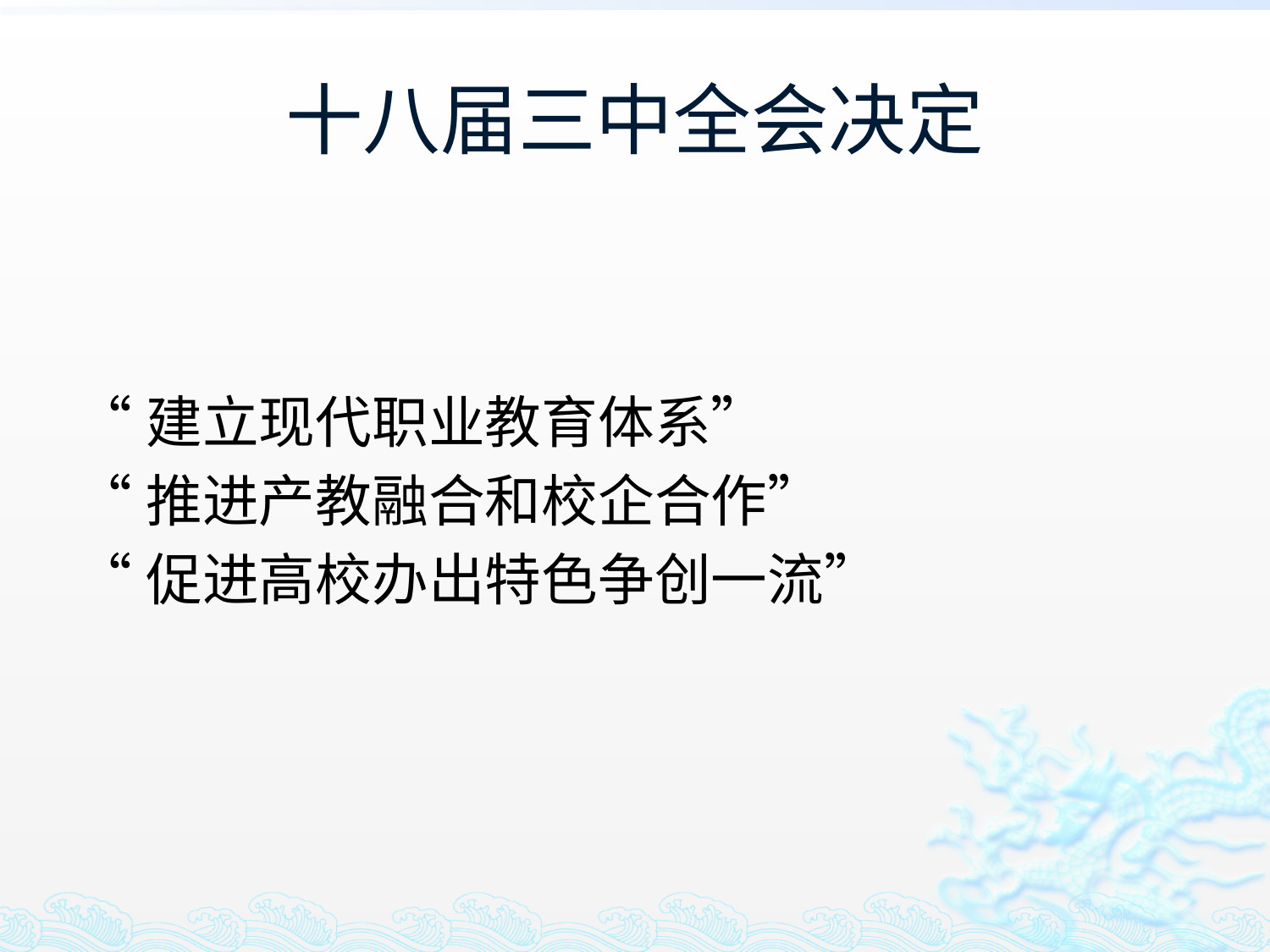

# 十八届三中全会决定

“建立现代职业教育体系”
“推进产教融合和校企合作”
“促进高校办出特色争创一流”